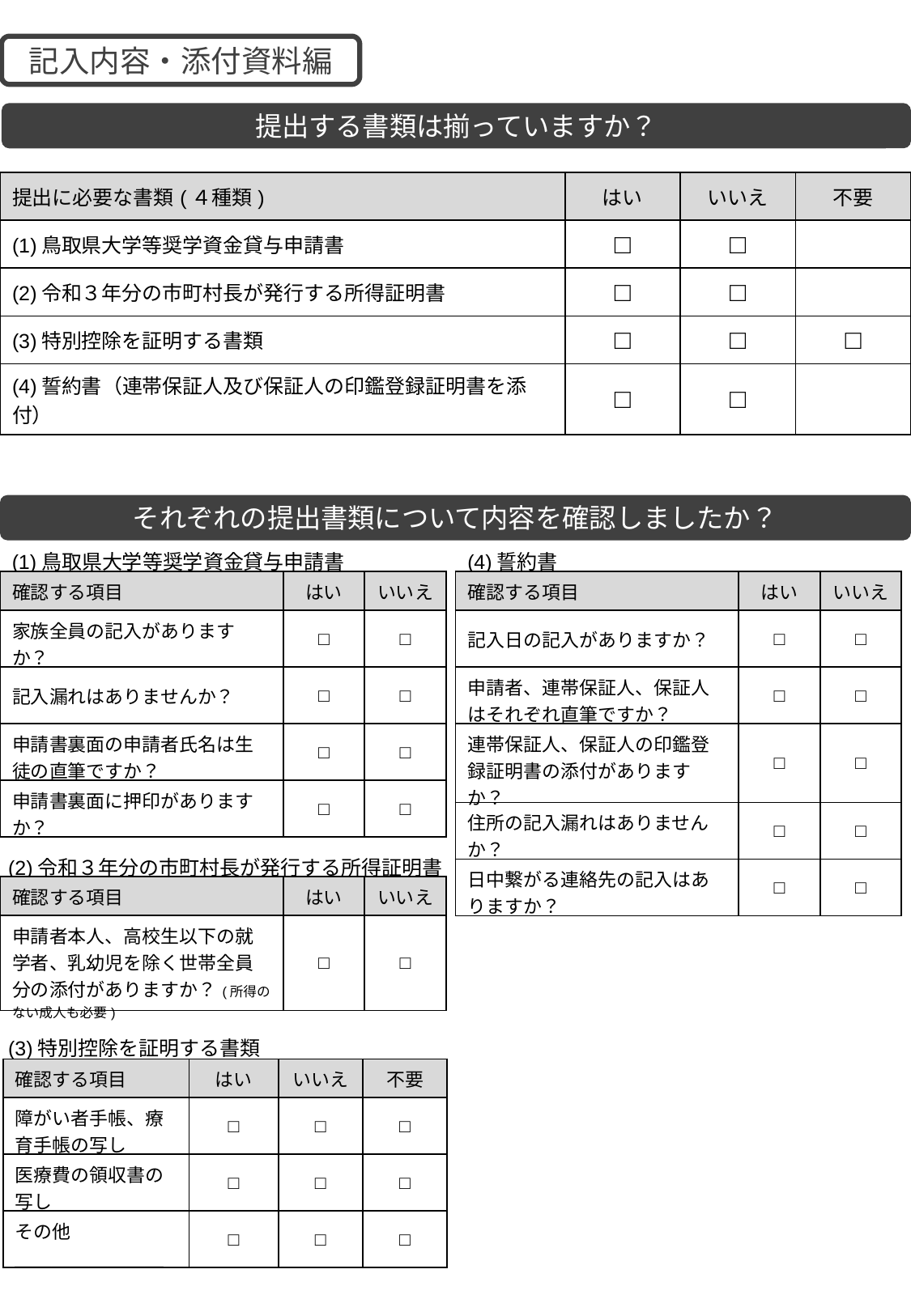

記入内容・添付資料編
提出する書類は揃っていますか？
| 提出に必要な書類(４種類) | はい | いいえ | 不要 |
| --- | --- | --- | --- |
| (1)鳥取県大学等奨学資金貸与申請書 | □ | □ |  |
| (2)令和３年分の市町村長が発行する所得証明書 | □ | □ |  |
| (3)特別控除を証明する書類 | □ | □ | □ |
| (4)誓約書（連帯保証人及び保証人の印鑑登録証明書を添付） | □ | □ |  |
それぞれの提出書類について内容を確認しましたか？
(1)鳥取県大学等奨学資金貸与申請書
(4)誓約書
| 確認する項目 | はい | いいえ |
| --- | --- | --- |
| 家族全員の記入がありますか？ | □ | □ |
| 記入漏れはありませんか？ | □ | □ |
| 申請書裏面の申請者氏名は生徒の直筆ですか？ | □ | □ |
| 申請書裏面に押印がありますか？ | □ | □ |
| 確認する項目 | はい | いいえ |
| --- | --- | --- |
| 記入日の記入がありますか？ | □ | □ |
| 申請者、連帯保証人、保証人はそれぞれ直筆ですか？ | □ | □ |
| 連帯保証人、保証人の印鑑登録証明書の添付がありますか？ | □ | □ |
| 住所の記入漏れはありませんか？ | □ | □ |
| 日中繋がる連絡先の記入はありますか？ | □ | □ |
(2)令和３年分の市町村長が発行する所得証明書
| 確認する項目 | はい | いいえ |
| --- | --- | --- |
| 申請者本人、高校生以下の就学者、乳幼児を除く世帯全員分の添付がありますか？(所得のない成人も必要) | □ | □ |
(3)特別控除を証明する書類
| 確認する項目 | はい | いいえ | 不要 |
| --- | --- | --- | --- |
| 障がい者手帳、療育手帳の写し | □ | □ | □ |
| 医療費の領収書の写し | □ | □ | □ |
| その他 ＿＿＿＿＿＿＿＿ | □ | □ | □ |